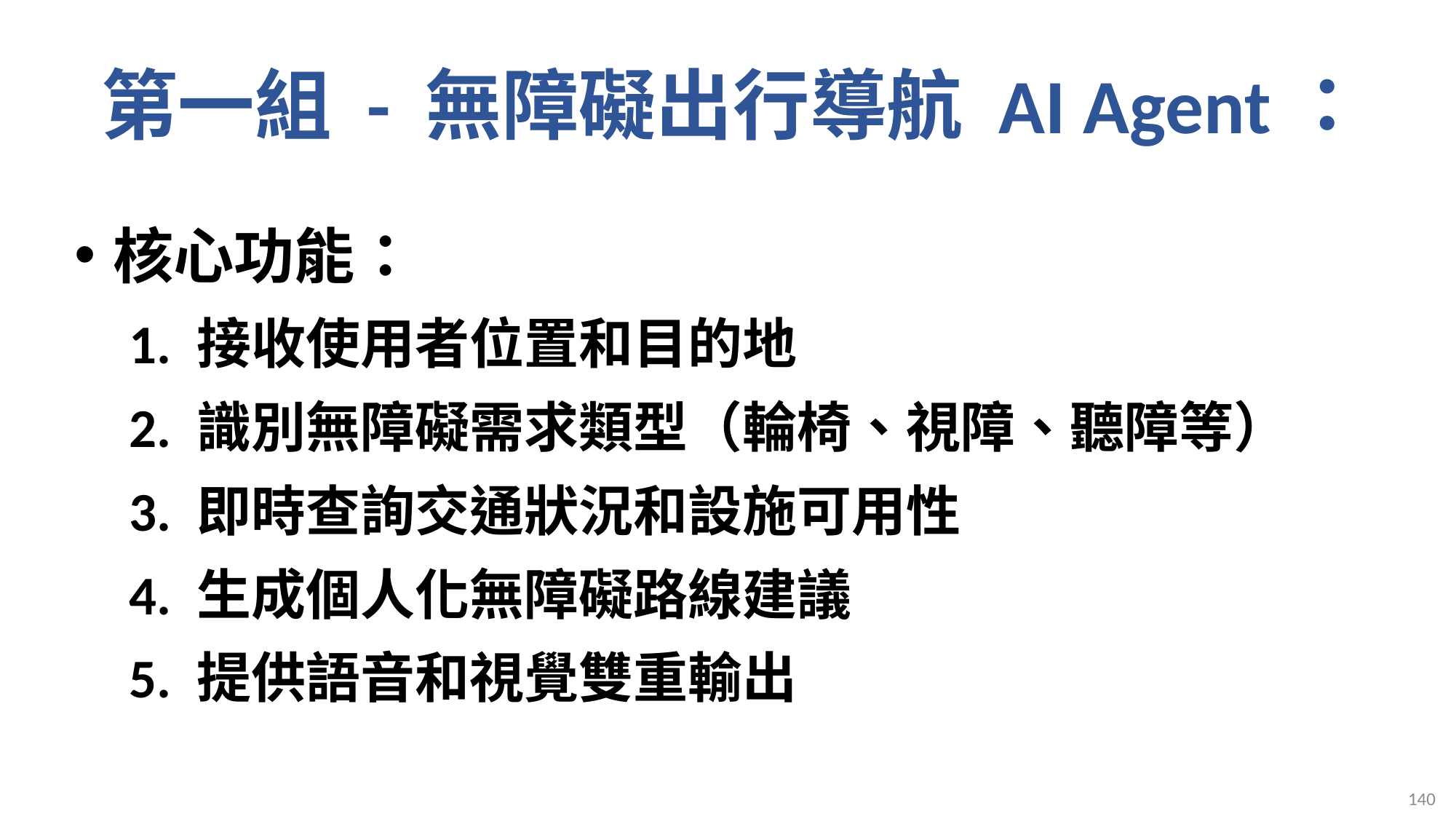

# 第一組 - 無障礙出行導航 AI Agent：
核心功能：
1. 接收使用者位置和目的地
2. 識別無障礙需求類型（輪椅、視障、聽障等）
3. 即時查詢交通狀況和設施可用性
4. 生成個人化無障礙路線建議
5. 提供語音和視覺雙重輸出
140